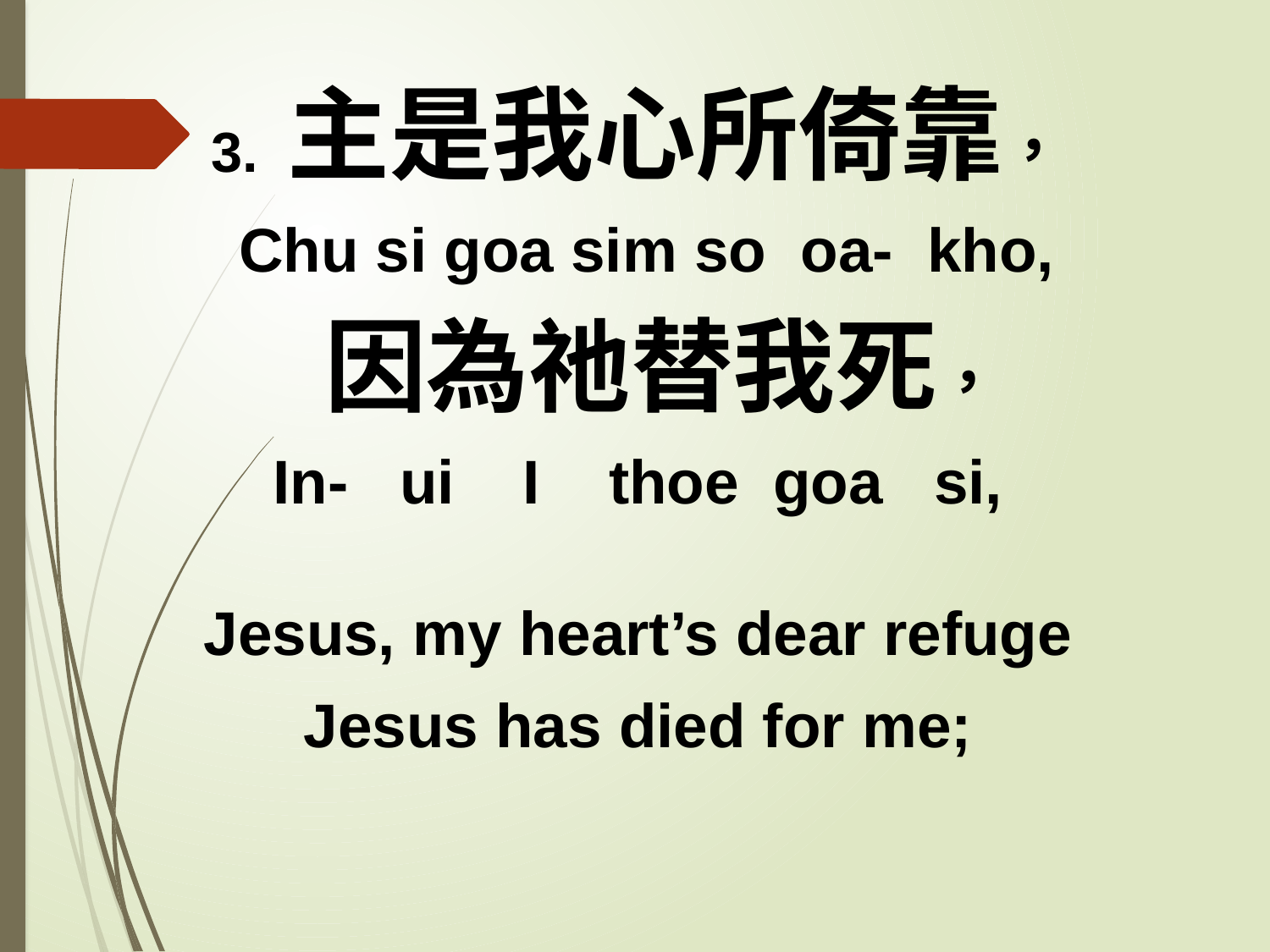

3. 主是我心所倚靠，
 Chu si goa sim so  oa-  kho,
 因為祂替我死，
In-   ui    I    thoe  goa   si,

Jesus, my heart’s dear refuge
Jesus has died for me;